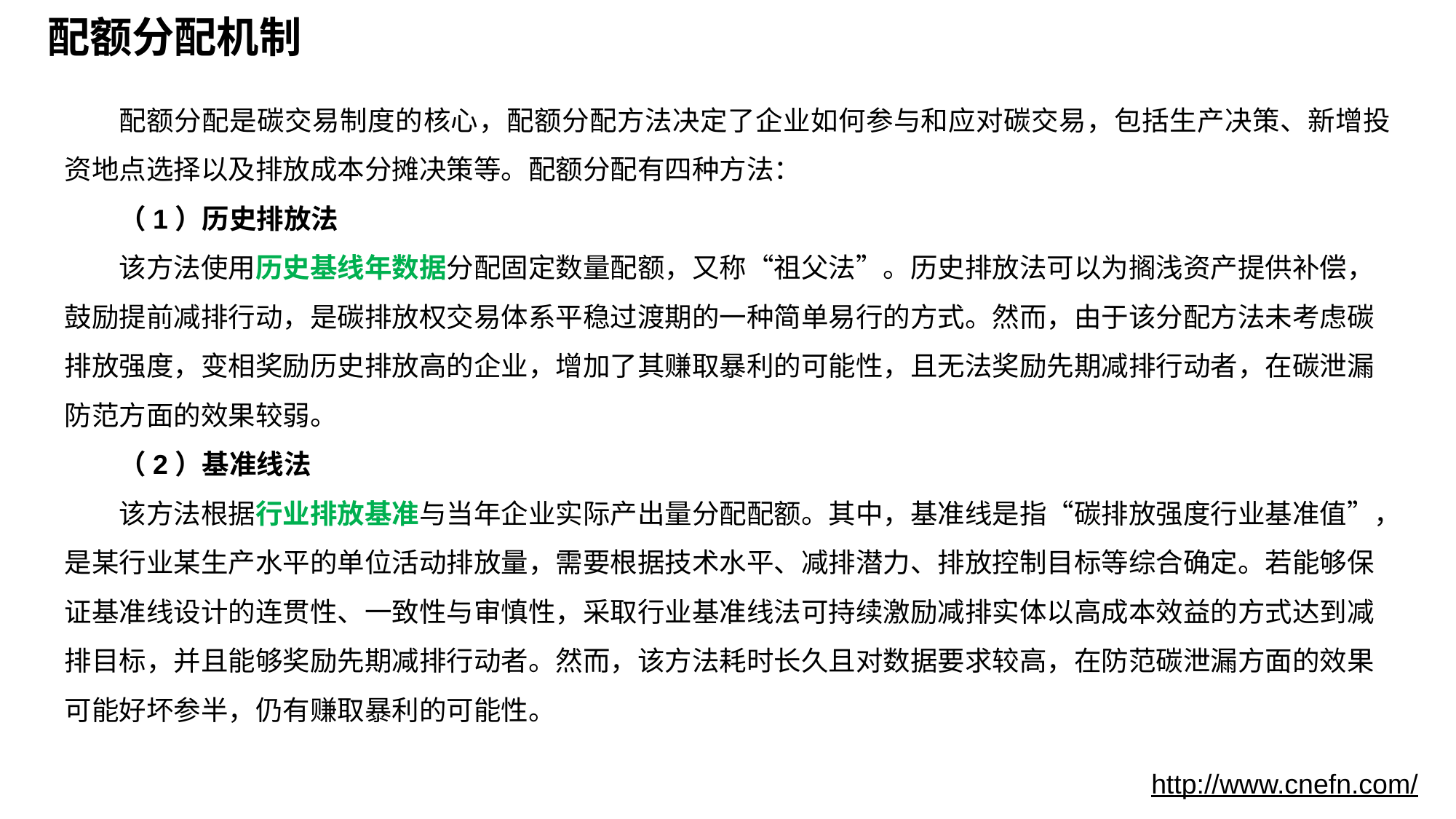

# 配额分配机制
配额分配是碳交易制度的核心，配额分配方法决定了企业如何参与和应对碳交易，包括生产决策、新增投资地点选择以及排放成本分摊决策等。配额分配有四种方法：
（1）历史排放法
该方法使用历史基线年数据分配固定数量配额，又称“祖父法”。历史排放法可以为搁浅资产提供补偿，鼓励提前减排行动，是碳排放权交易体系平稳过渡期的一种简单易行的方式。然而，由于该分配方法未考虑碳排放强度，变相奖励历史排放高的企业，增加了其赚取暴利的可能性，且无法奖励先期减排行动者，在碳泄漏防范方面的效果较弱。
（2）基准线法
该方法根据行业排放基准与当年企业实际产出量分配配额。其中，基准线是指“碳排放强度行业基准值”，是某行业某生产水平的单位活动排放量，需要根据技术水平、减排潜力、排放控制目标等综合确定。若能够保证基准线设计的连贯性、一致性与审慎性，采取行业基准线法可持续激励减排实体以高成本效益的方式达到减排目标，并且能够奖励先期减排行动者。然而，该方法耗时长久且对数据要求较高，在防范碳泄漏方面的效果可能好坏参半，仍有赚取暴利的可能性。